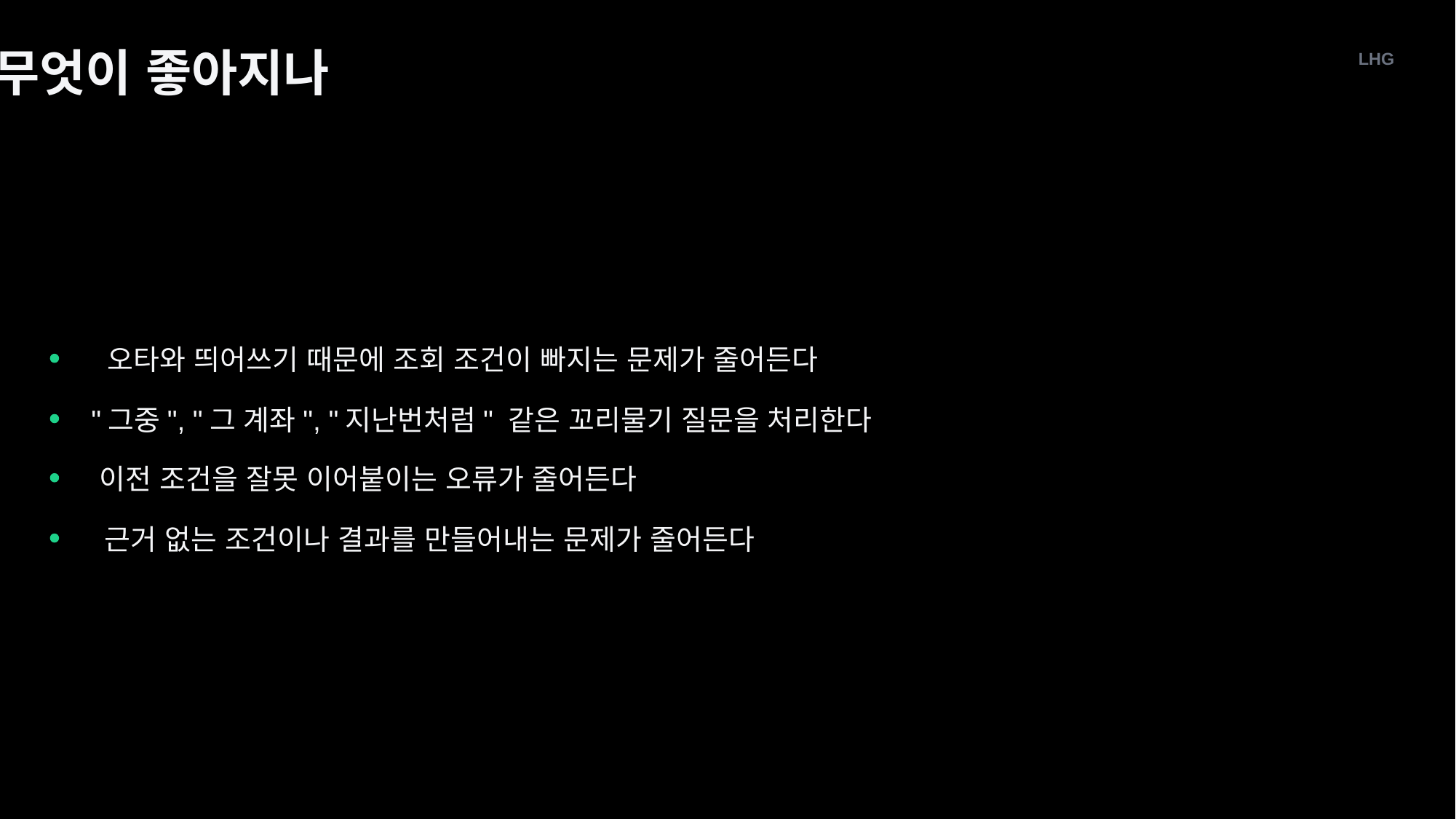

무엇이 좋아지나
LHG
오타와 띄어쓰기 때문에 조회 조건이 빠지는 문제가 줄어든다

"그중", "그 계좌", "지난번처럼" 같은 꼬리물기 질문을 처리한다

이전 조건을 잘못 이어붙이는 오류가 줄어든다

근거 없는 조건이나 결과를 만들어내는 문제가 줄어든다